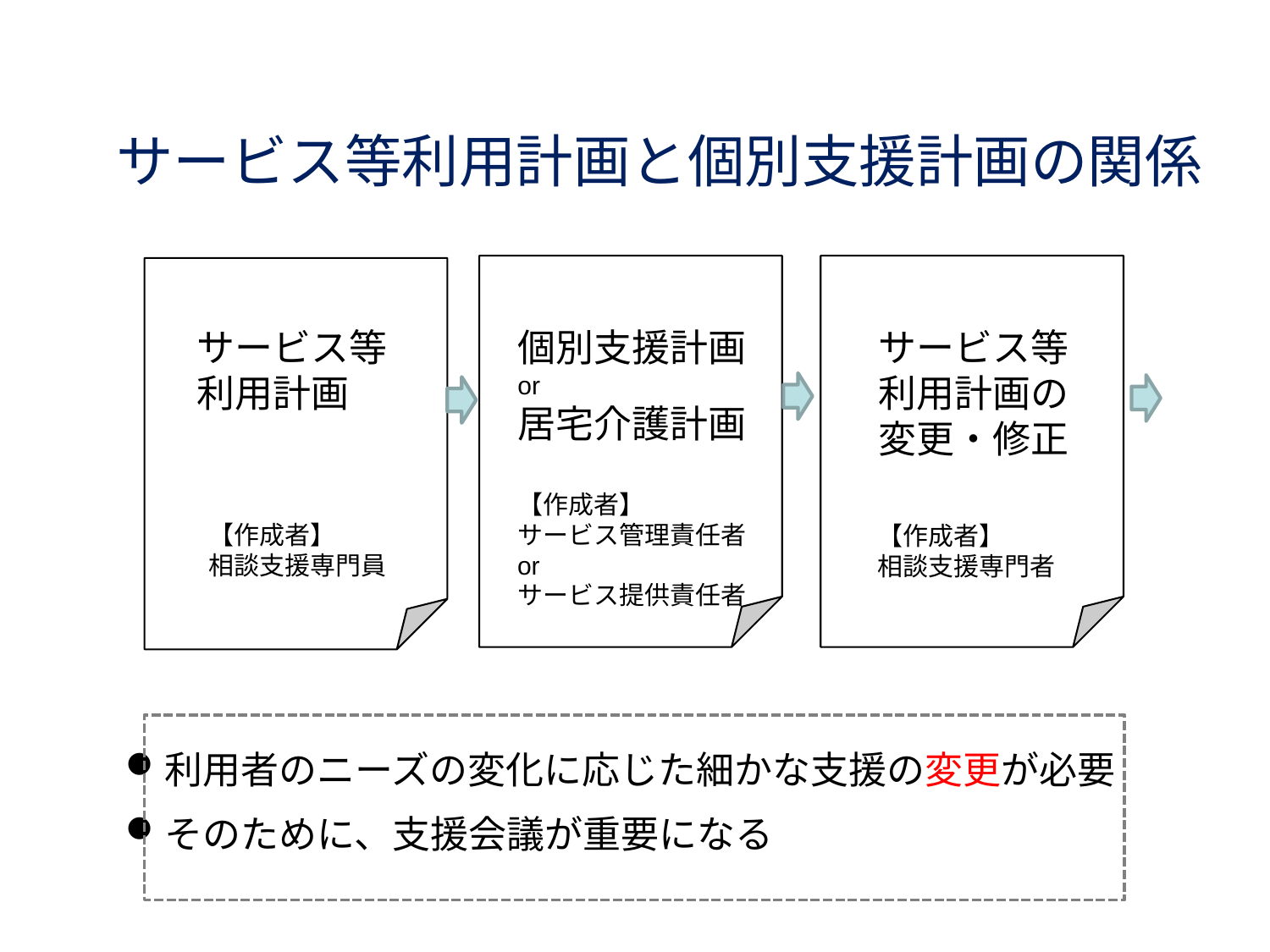

# サービス等利用計画と個別支援計画の関係

個別支援計画
or
居宅介護計画
【作成者】
サービス管理責任者
or
サービス提供責任者

サービス等
利用計画の
変更・修正
【作成者】
相談支援専門者

サービス等
利用計画
【作成者】
相談支援専門員

利用者のニーズの変化に応じた細かな支援の変更が必要
そのために、支援会議が重要になる